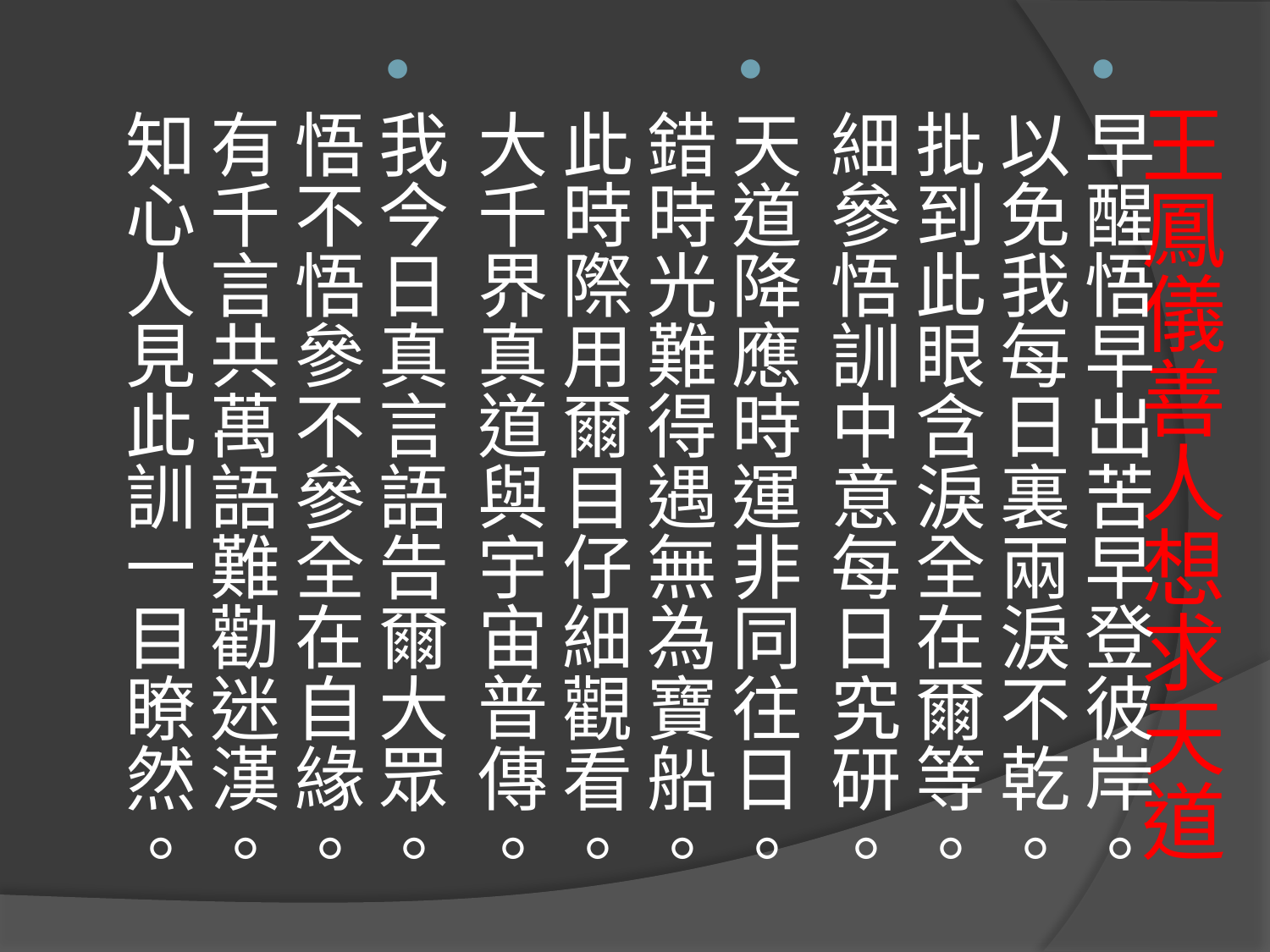

早醒悟早出苦早登彼岸。
以免我每日裏兩淚不乾。
批到此眼含淚全在爾等。
細參悟訓中意每日究研。
天道降應時運非同往日。
錯時光難得遇無為寶船。
此時際用爾目仔細觀看。
大千界真道與宇宙普傳。
我今日真言語告爾大眾。
悟不悟參不參全在自緣。
有千言共萬語難勸迷漢。
知心人見此訓一目瞭然。
# 王鳳儀善人想求天道